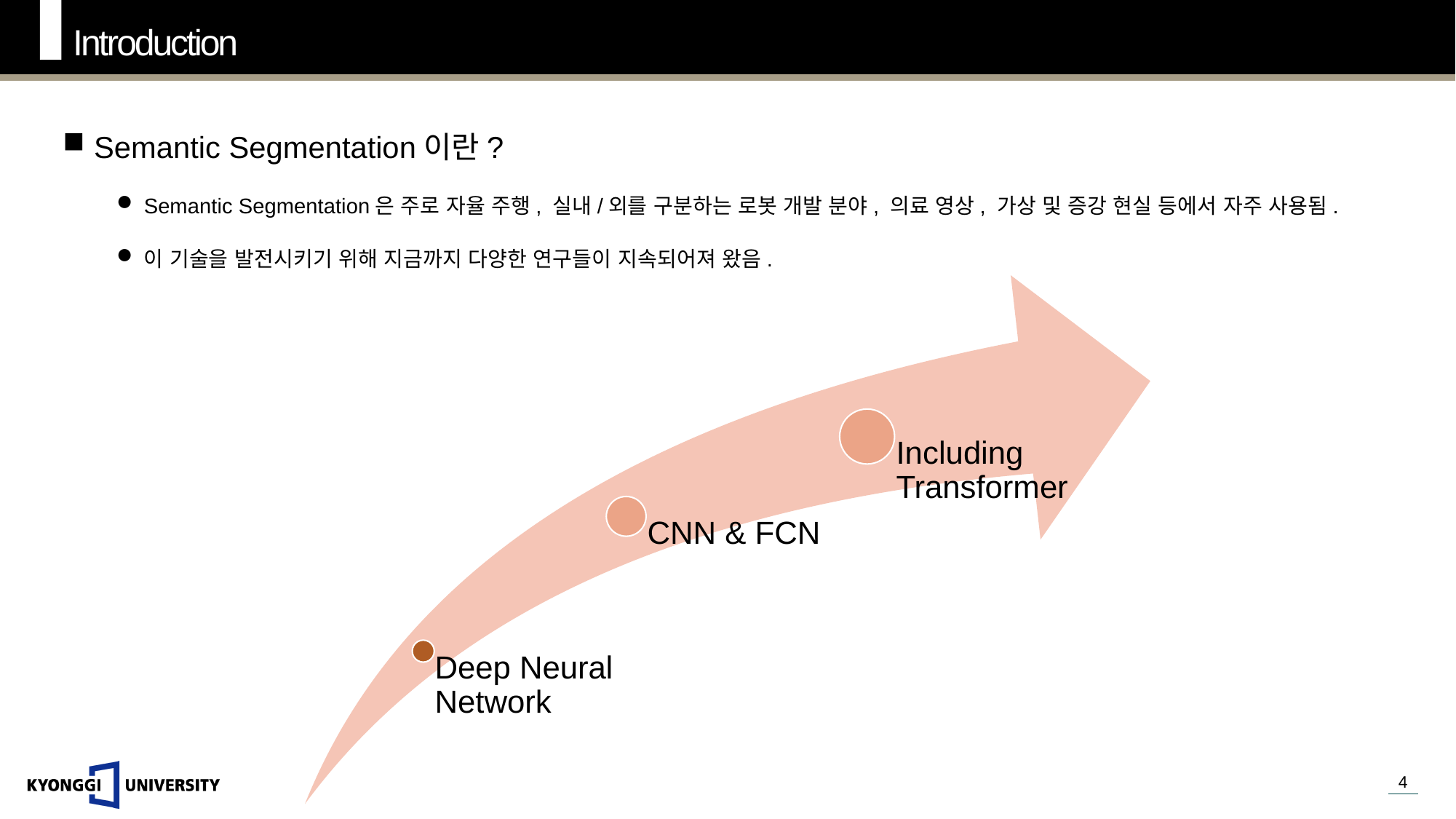

Introduction
Semantic Segmentation이란?
Semantic Segmentation은 주로 자율 주행, 실내/외를 구분하는 로봇 개발 분야, 의료 영상, 가상 및 증강 현실 등에서 자주 사용됨.
이 기술을 발전시키기 위해 지금까지 다양한 연구들이 지속되어져 왔음.

Deep Neural Network
CNN & FCN
Including Transformer